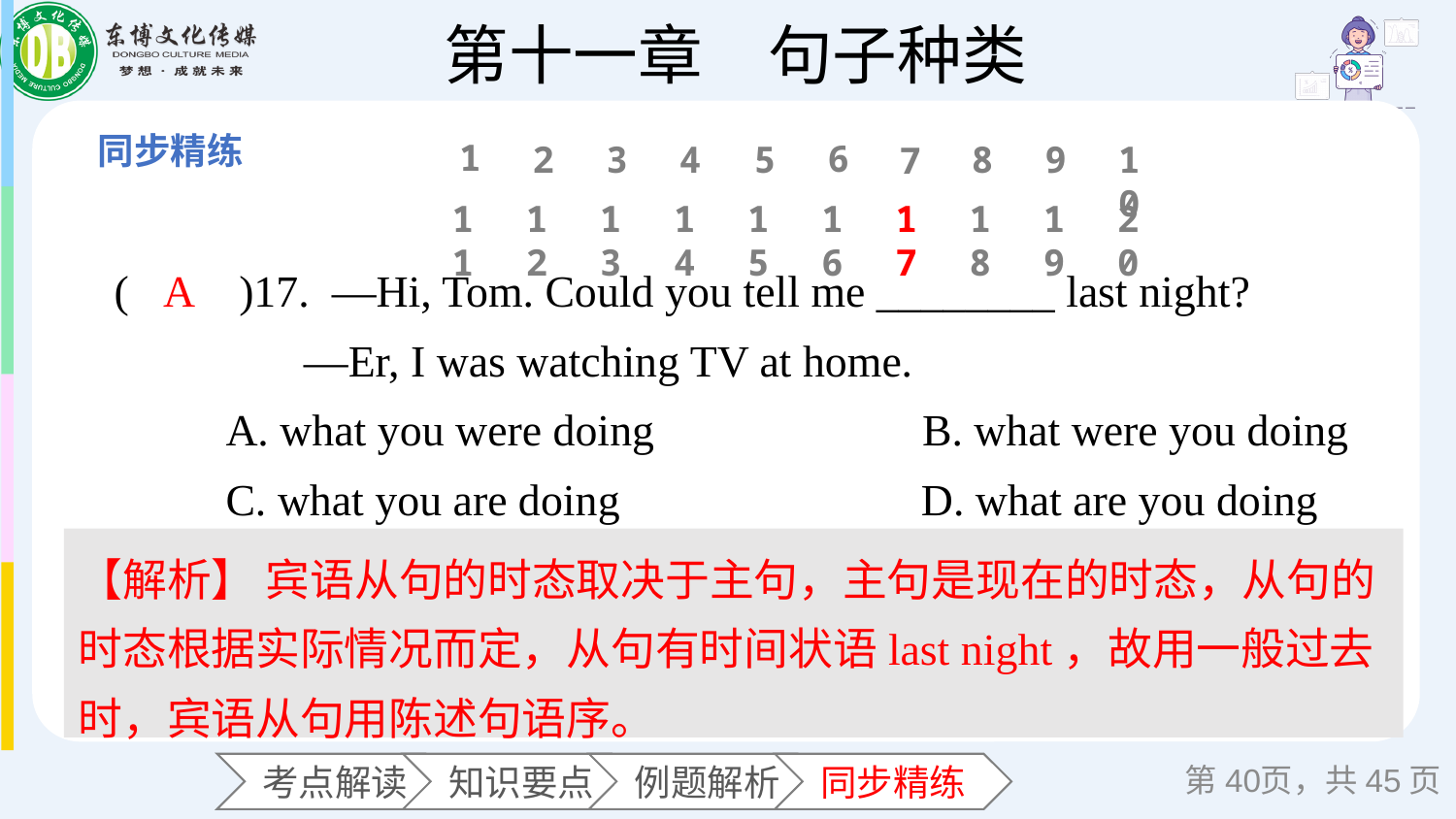

1
6
2
3
4
5
8
9
10
7
11
12
13
14
15
16
17
18
19
20
(　　)17.  —Hi, Tom. Could you tell me ________ last night?
                 —Er, I was watching TV at home.
          A. what you were doing                        B. what were you doing
          C. what you are doing                           D. what are you doing
A
【解析】 宾语从句的时态取决于主句，主句是现在的时态，从句的时态根据实际情况而定，从句有时间状语last night，故用一般过去时，宾语从句用陈述句语序。
第40页，共45页